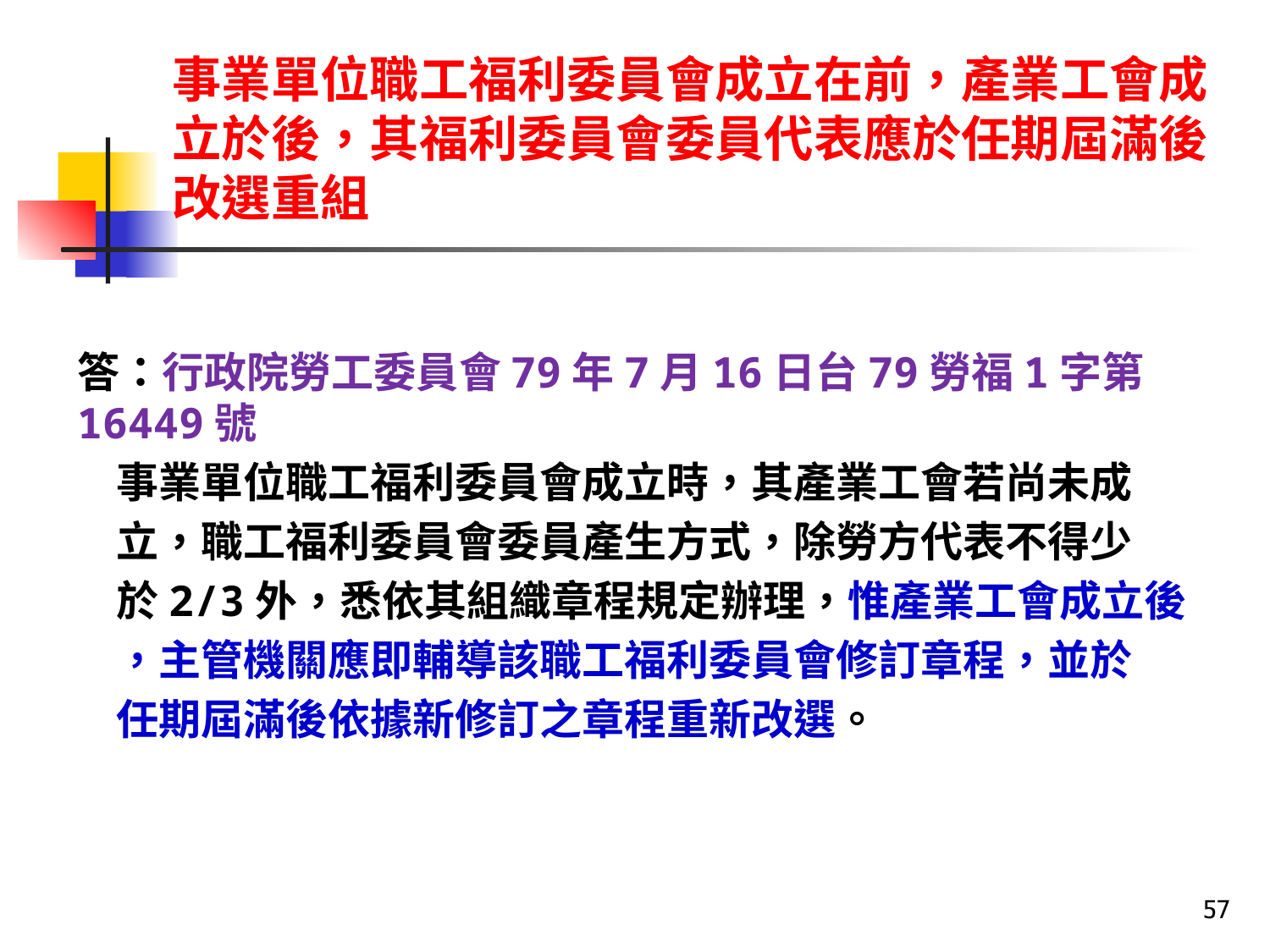

# 事業單位職工福利委員會成立在前，產業工會成立於後，其福利委員會委員代表應於任期屆滿後改選重組

答：行政院勞工委員會79年7月16日台79勞福1字第16449號
   事業單位職工福利委員會成立時，其產業工會若尚未成
   立，職工福利委員會委員產生方式，除勞方代表不得少
   於2/3外，悉依其組織章程規定辦理，惟產業工會成立後
   ，主管機關應即輔導該職工福利委員會修訂章程，並於
   任期屆滿後依據新修訂之章程重新改選。

57